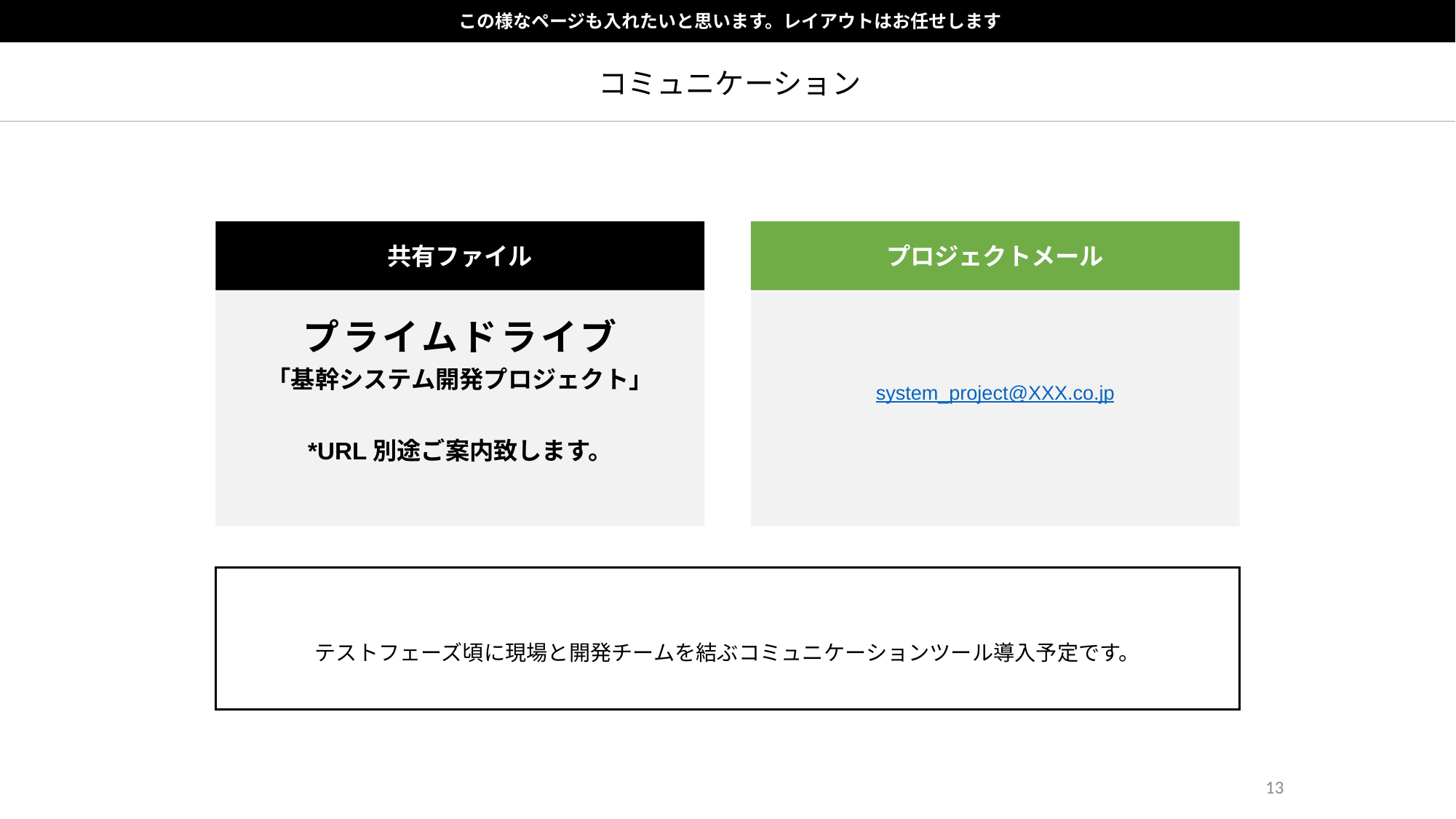

この様なページも入れたいと思います。レイアウトはお任せします
# コミュニケーション
共有ファイル
プロジェクトメール
system_project@XXX.co.jp

プライムドライブ
「基幹システム開発プロジェクト」

*URL別途ご案内致します。

テストフェーズ頃に現場と開発チームを結ぶコミュニケーションツール導入予定です。
13